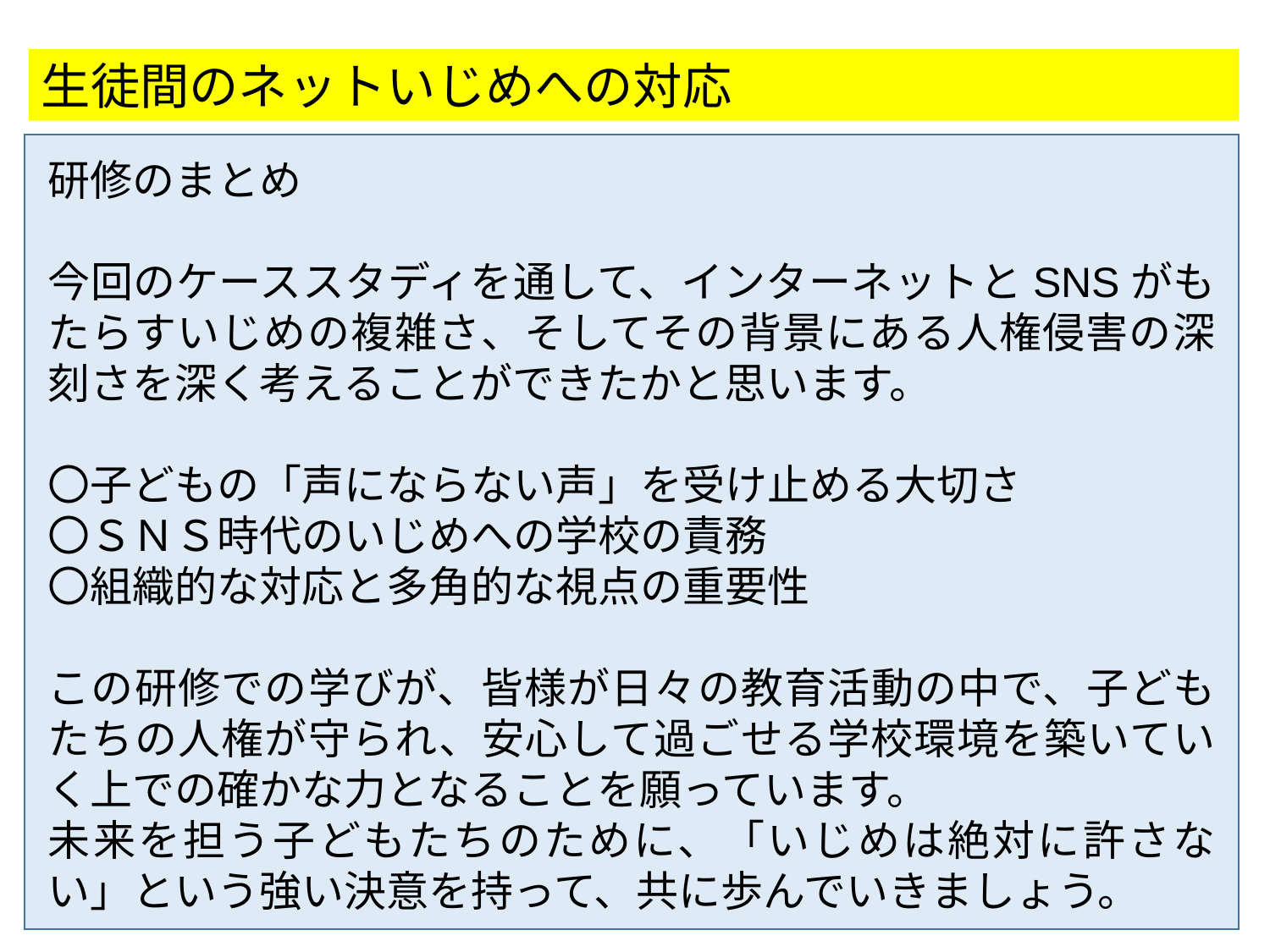

生徒間のネットいじめへの対応

研修のまとめ

今回のケーススタディを通して、インターネットとSNSがもたらすいじめの複雑さ、そしてその背景にある人権侵害の深刻さを深く考えることができたかと思います。

〇子どもの「声にならない声」を受け止める大切さ
〇ＳＮＳ時代のいじめへの学校の責務
〇組織的な対応と多角的な視点の重要性

この研修での学びが、皆様が日々の教育活動の中で、子どもたちの人権が守られ、安心して過ごせる学校環境を築いていく上での確かな力となることを願っています。
未来を担う子どもたちのために、「いじめは絶対に許さない」という強い決意を持って、共に歩んでいきましょう。